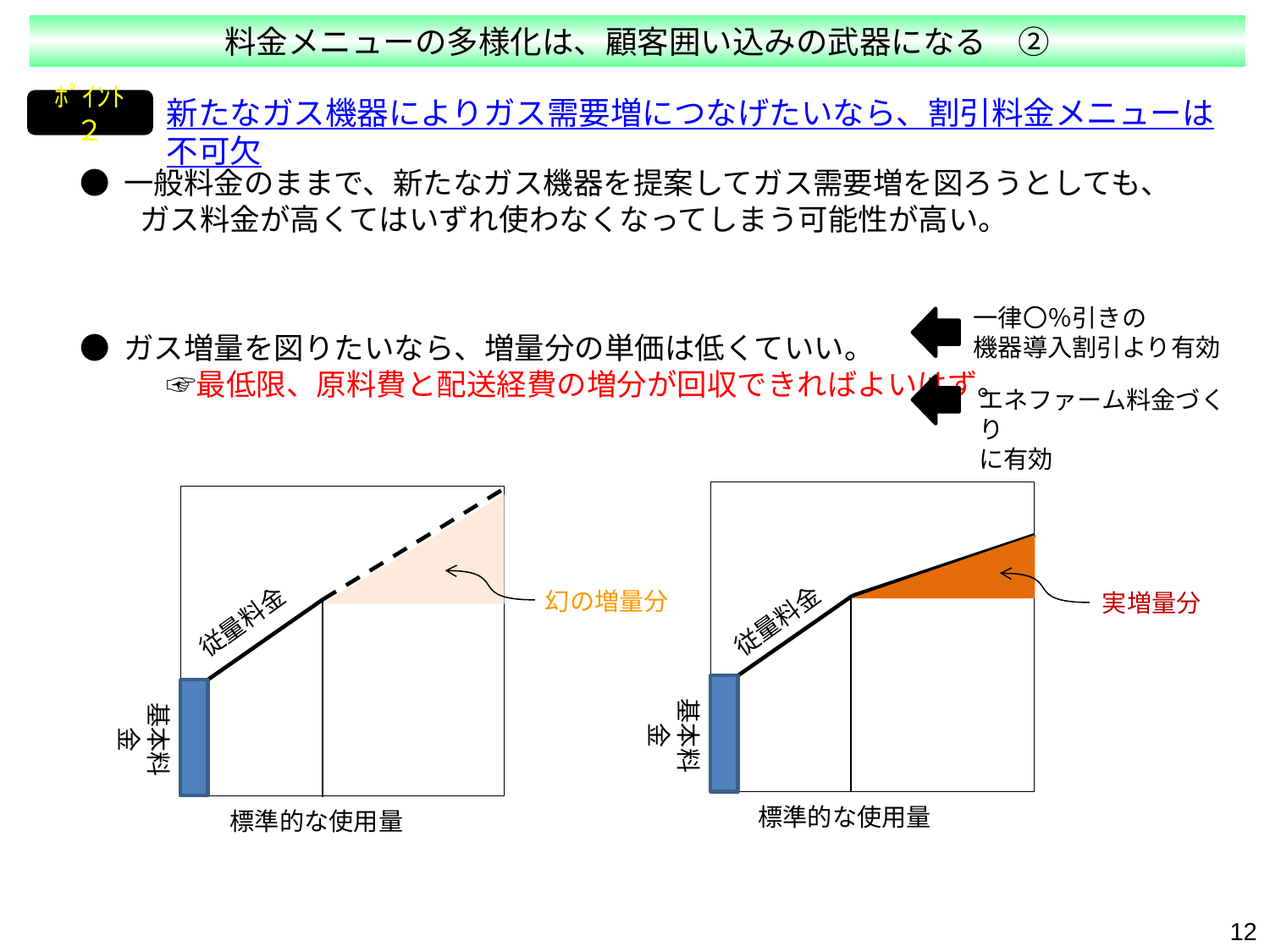

料金メニューの多様化は、顧客囲い込みの武器になる　②
新たなガス機器によりガス需要増につなげたいなら、割引料金メニューは不可欠
ﾎﾟｲﾝﾄ２
● 一般料金のままで、新たなガス機器を提案してガス需要増を図ろうとしても、
　　ガス料金が高くてはいずれ使わなくなってしまう可能性が高い。

● ガス増量を図りたいなら、増量分の単価は低くていい。
　　　☞最低限、原料費と配送経費の増分が回収できればよいはず。
一律〇％引きの
機器導入割引より有効

エネファーム料金づくり
に有効

基本料金
実増量分
従量料金
標準的な使用量

基本料金
幻の増量分
従量料金
標準的な使用量
12